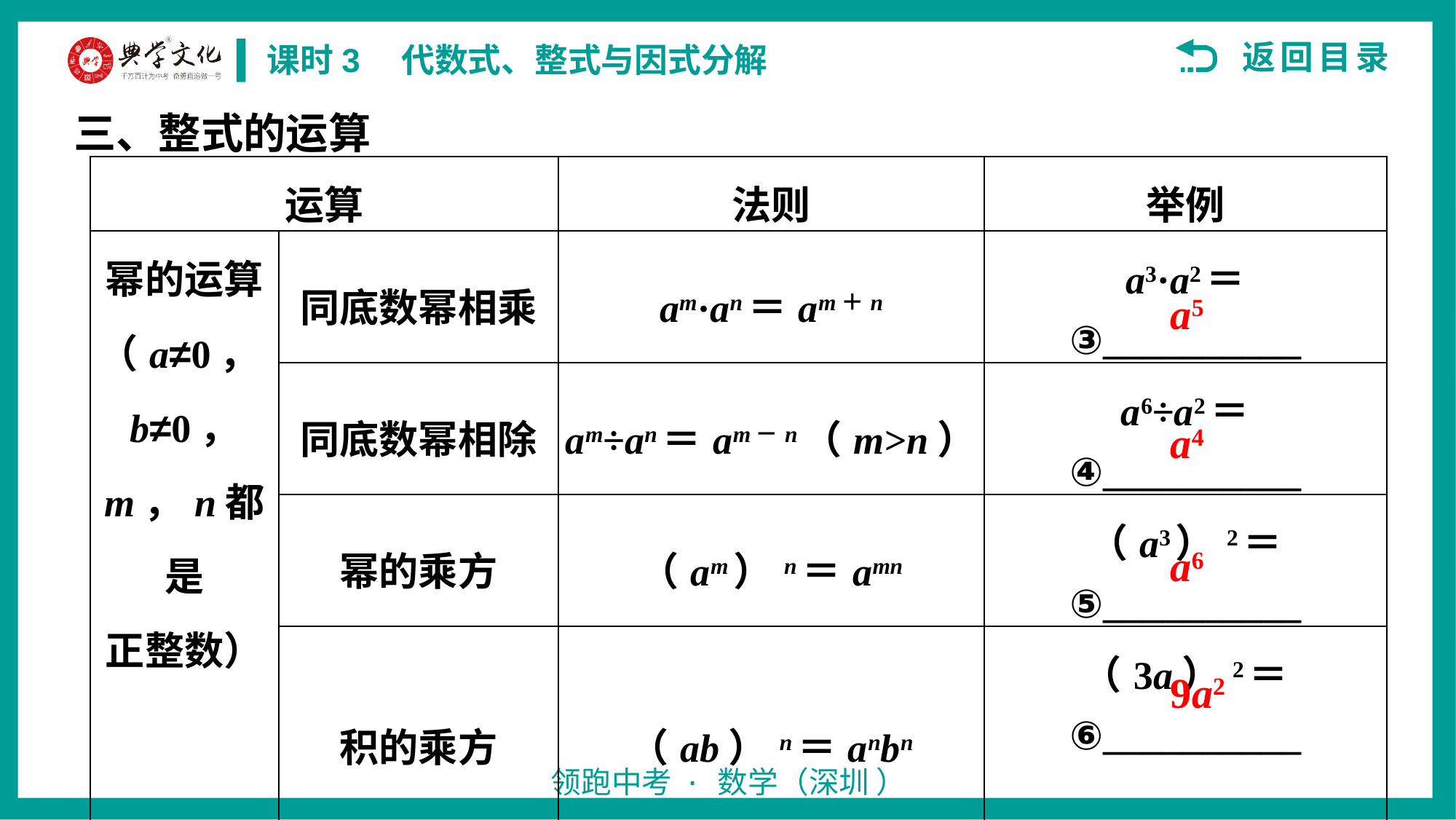

三、整式的运算
| 运算 |  | 法则 | 举例 |
| --- | --- | --- | --- |
| 幂的运算 （a≠0，b≠0， m，n都是 正整数） | 同底数幂相乘 | am·an＝am＋n | a3·a2＝ ③\_\_\_\_\_\_\_\_\_\_ |
|  | 同底数幂相除 | am÷an＝am－n（m>n） | a6÷a2＝ ④\_\_\_\_\_\_\_\_\_\_ |
|  | 幂的乘方 | （am）n＝amn | （a3）2＝ ⑤\_\_\_\_\_\_\_\_\_\_ |
|  | 积的乘方 | （ab）n＝anbn | （3a）2＝ ⑥\_\_\_\_\_\_\_\_\_\_ |
a5
a4
a6
9a2